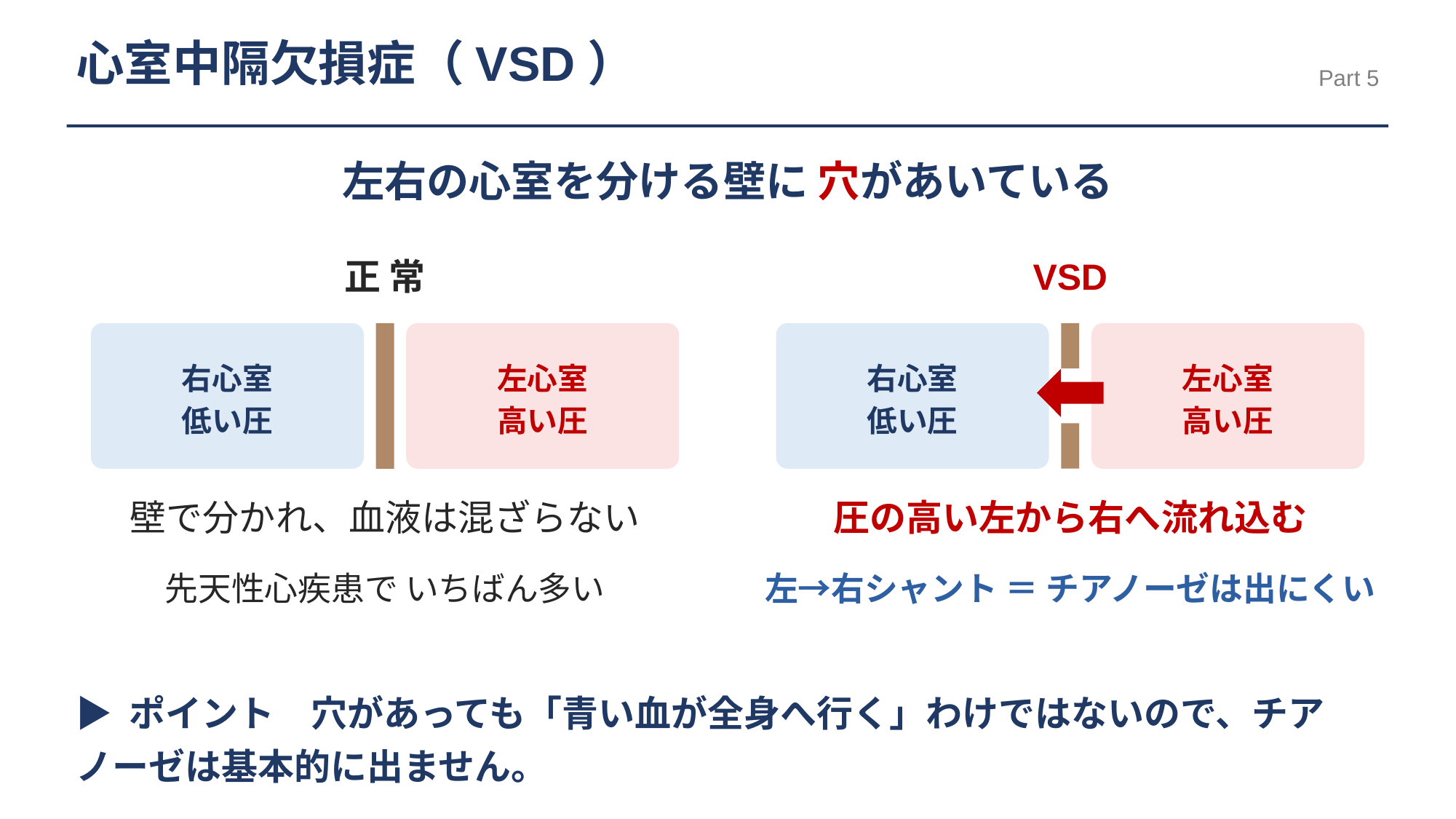

心室中隔欠損症（VSD）
Part 5

左右の心室を分ける壁に 穴があいている
正 常
VSD
右心室
低い圧

左心室
高い圧
右心室
低い圧

左心室
高い圧

壁で分かれ、血液は混ざらない
圧の高い左から右へ流れ込む
先天性心疾患で いちばん多い
左→右シャント ＝ チアノーゼは出にくい
▶ ポイント　穴があっても「青い血が全身へ行く」わけではないので、チアノーゼは基本的に出ません。